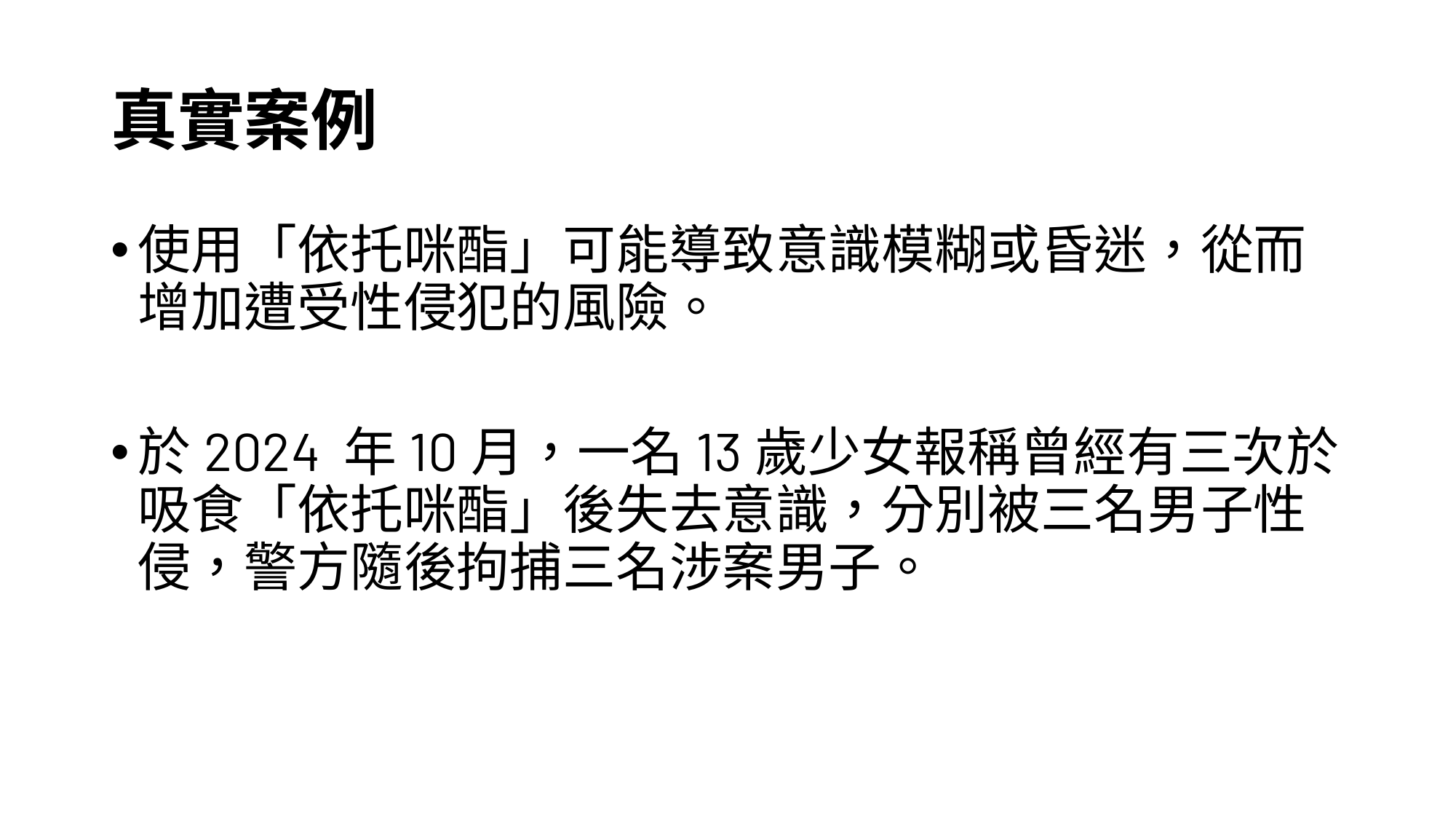

# 真實案例
使用「依托咪酯」可能導致意識模糊或昏迷，從而增加遭受性侵犯的風險。

於2024 年10月，一名13歲少女報稱曾經有三次於吸食「依托咪酯」後失去意識，分別被三名男子性侵，警方隨後拘捕三名涉案男子。